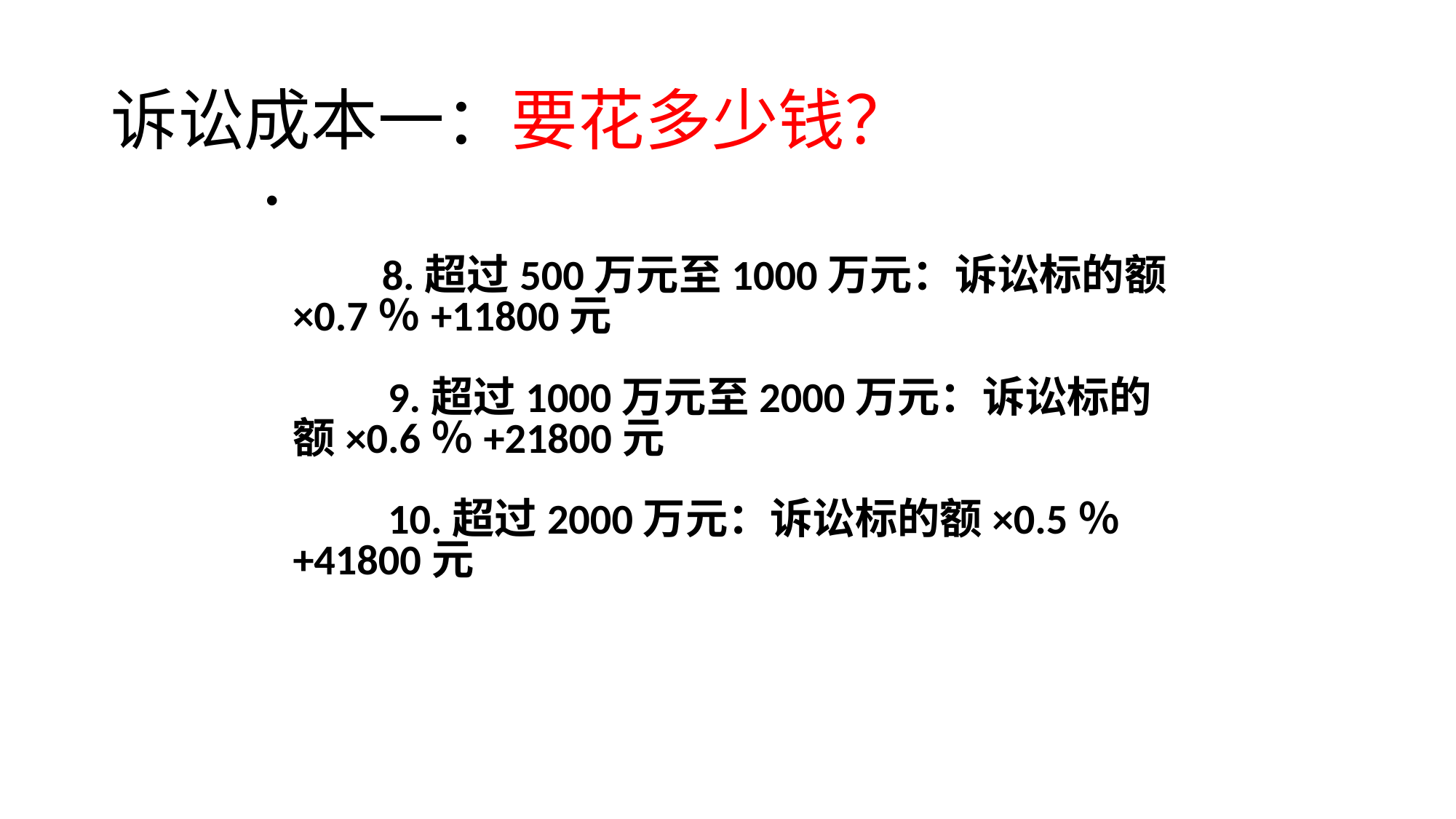

# 诉讼成本一：要花多少钱？
　　
　
　　8.超过500万元至1000万元：诉讼标的额×0.7％+11800元
　　9.超过1000万元至2000万元：诉讼标的额×0.6％+21800元
　　10.超过2000万元：诉讼标的额×0.5％+41800元